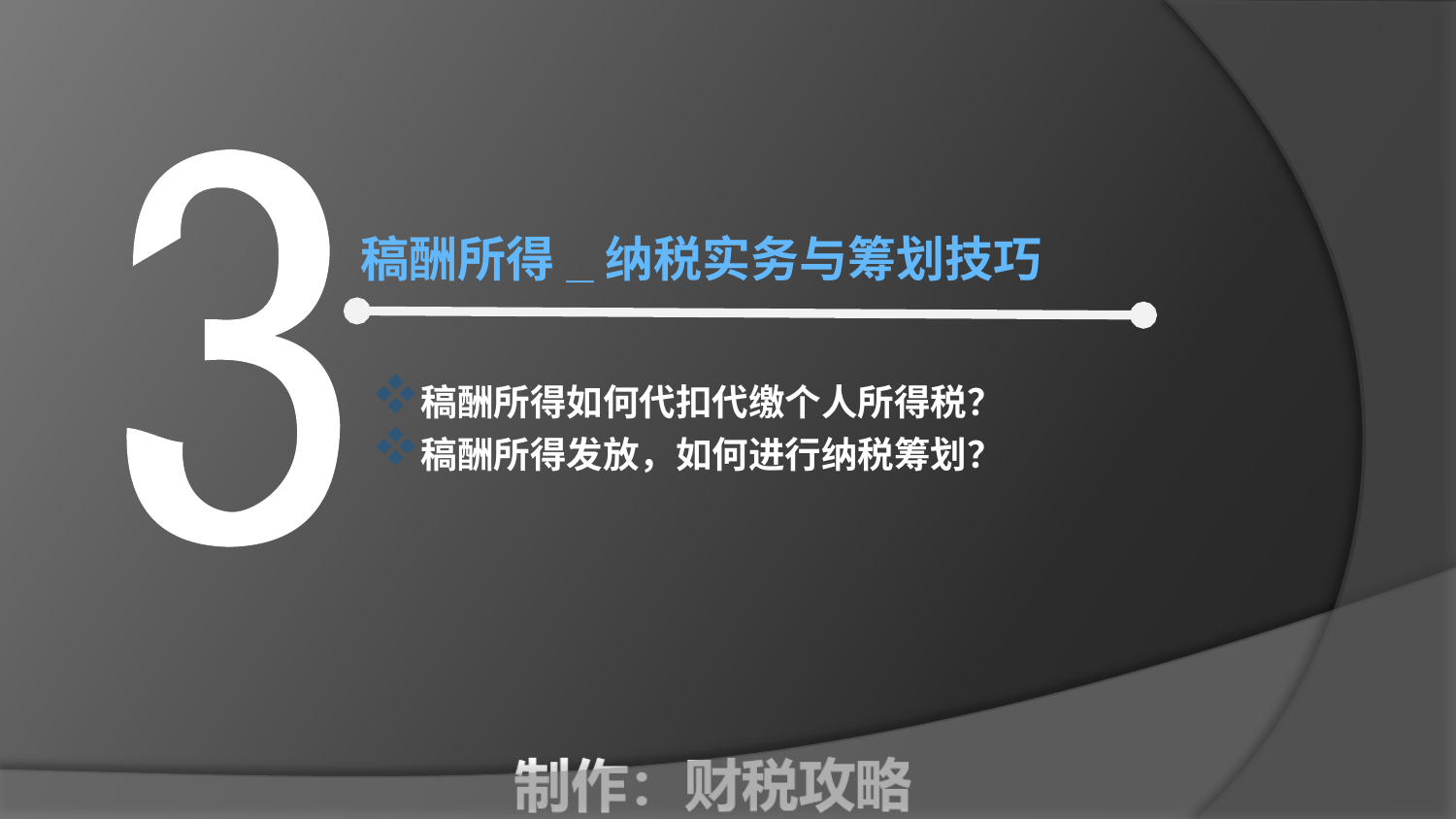

稿酬所得_纳税实务与筹划技巧
稿酬所得如何代扣代缴个人所得税？
稿酬所得发放，如何进行纳税筹划？